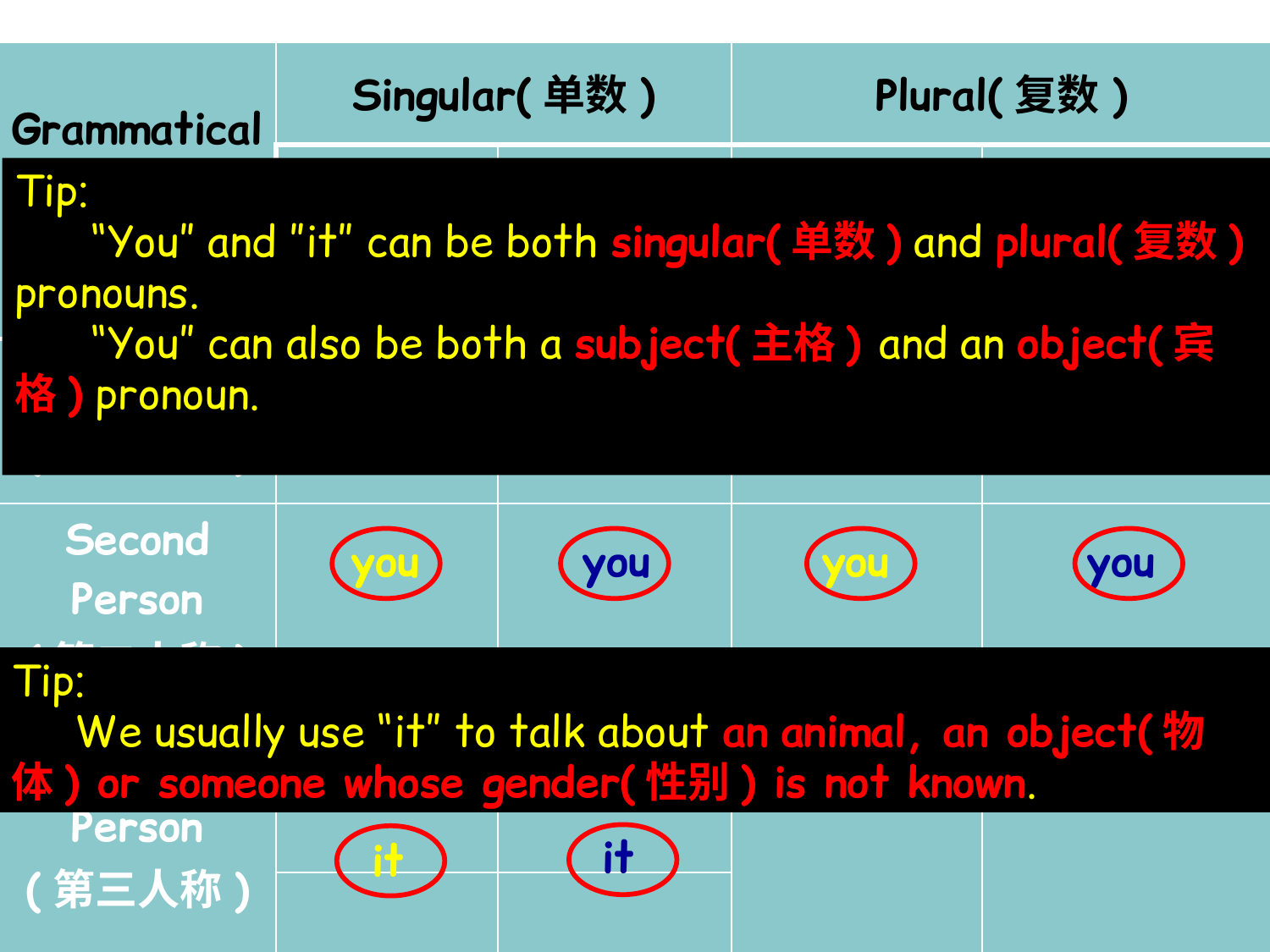

| Grammatical Persons (人称) | Singular(单数) |  | Plural(复数) |  |
| --- | --- | --- | --- | --- |
|  | Subject Pronouns (主格) | Object Pronouns (宾格) | Subject Pronouns (主格) | Object Pronouns (宾格) |
| First Person (第一人称) |  |  |  |  |
| Second Person (第二人称) |  |  |  |  |
| Third Person (第三人称) |  |  |  |  |
|  |  |  |  |  |
|  |  |  |  |  |
Tip:
      “You” and ”it” can be both singular(单数) and plural(复数) pronouns.
      “You” can also be both a subject(主格) and an object(宾格) pronoun.

I
me
we
us

you

you

you
you

Tip:
     We usually use “it” to talk about an animal, an object(物体) or someone whose gender(性别) is not known.
he
him
she
her
they
them

it

it